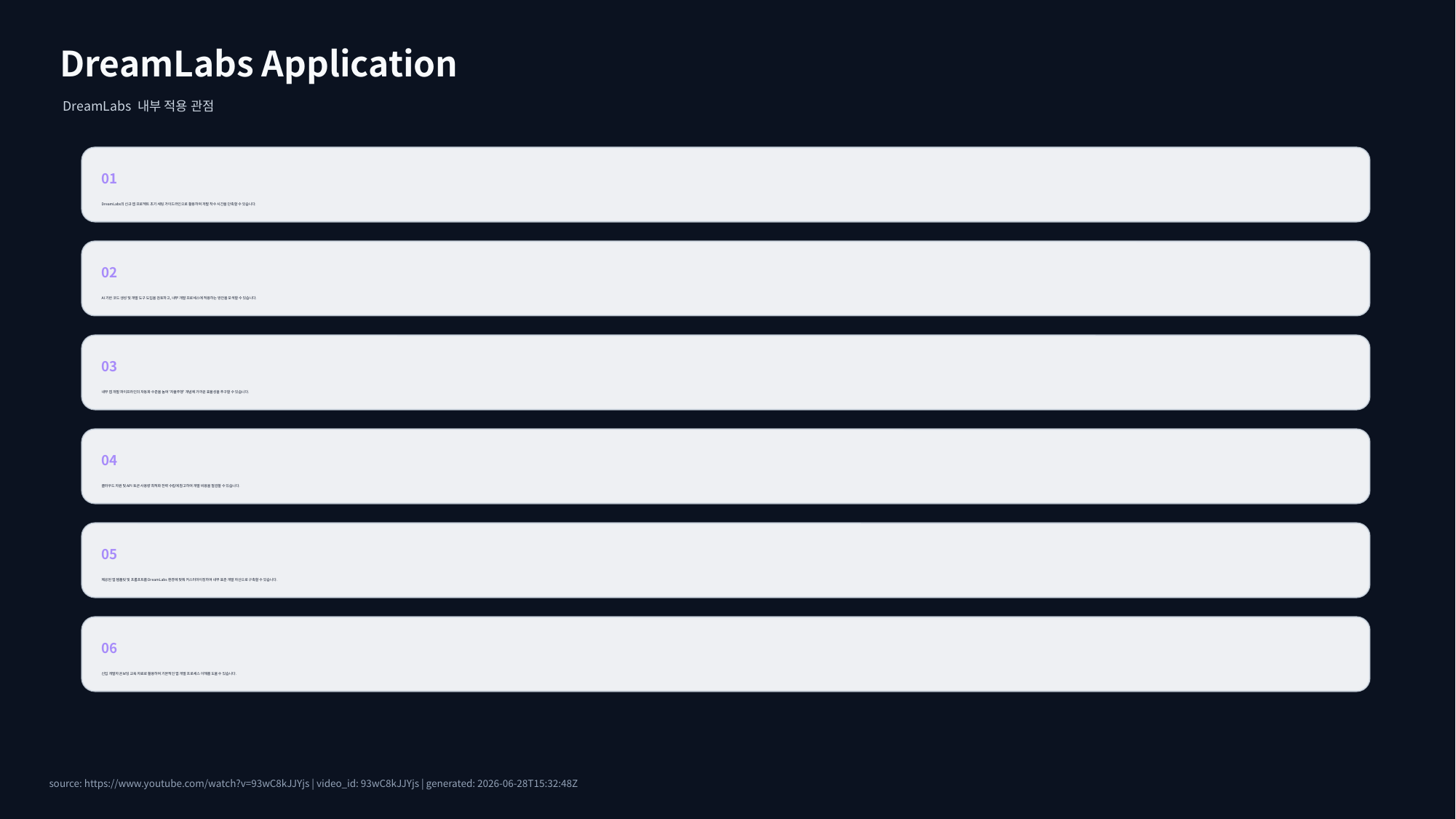

DreamLabs Application
DreamLabs 내부 적용 관점

01
DreamLabs의 신규 앱 프로젝트 초기 세팅 가이드라인으로 활용하여 개발 착수 시간을 단축할 수 있습니다.

02
AI 기반 코드 생성 및 개발 도구 도입을 검토하고, 내부 개발 프로세스에 적용하는 방안을 모색할 수 있습니다.

03
내부 앱 개발 파이프라인의 자동화 수준을 높여 '자율주행' 개념에 가까운 효율성을 추구할 수 있습니다.

04
클라우드 자원 및 API 토큰 사용량 최적화 전략 수립에 참고하여 개발 비용을 절감할 수 있습니다.

05
제공된 앱 템플릿 및 프롬프트를 DreamLabs 환경에 맞춰 커스터마이징하여 내부 표준 개발 자산으로 구축할 수 있습니다.

06
신입 개발자 온보딩 교육 자료로 활용하여 기본적인 앱 개발 프로세스 이해를 도울 수 있습니다.
source: https://www.youtube.com/watch?v=93wC8kJJYjs | video_id: 93wC8kJJYjs | generated: 2026-06-28T15:32:48Z